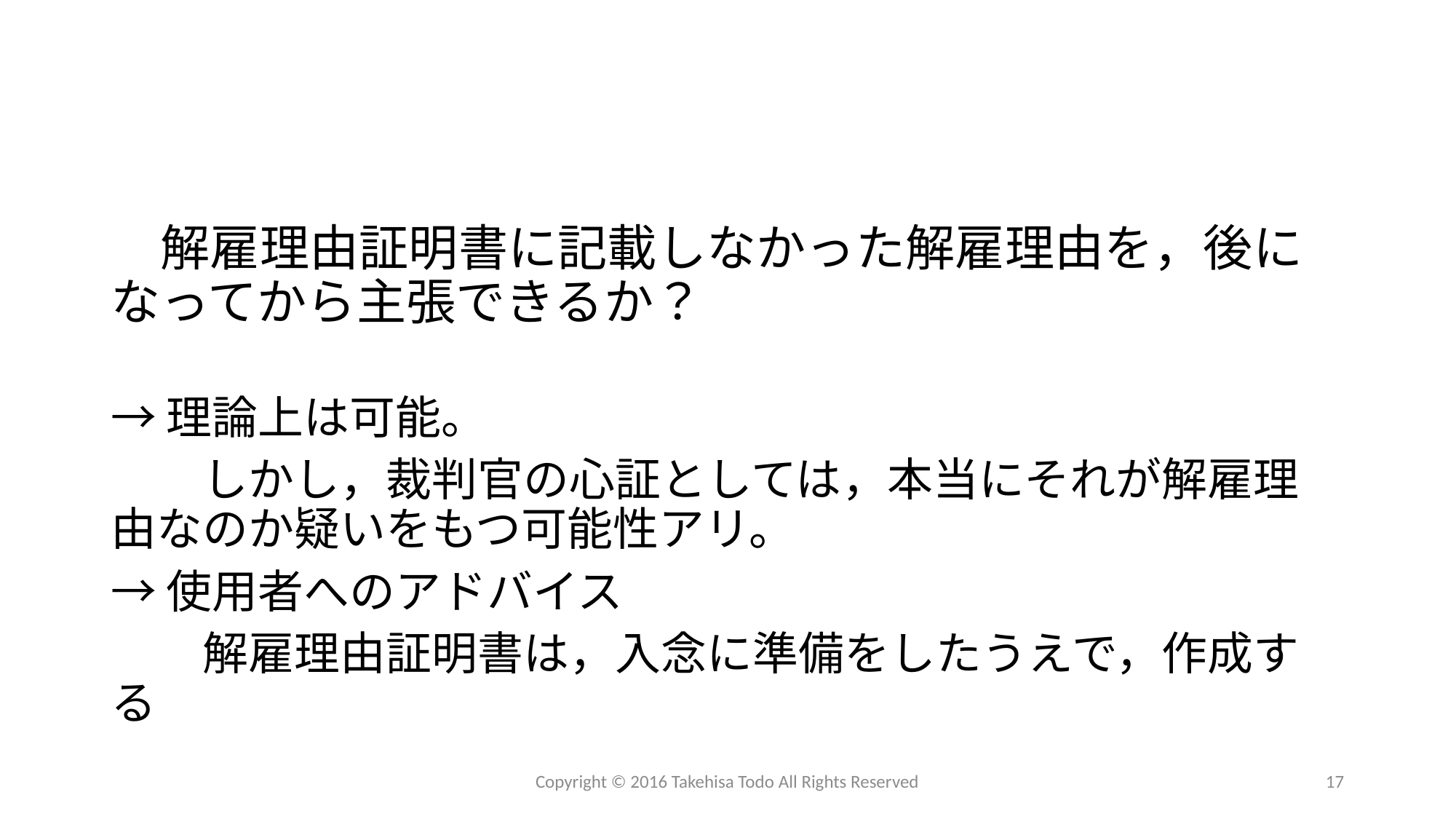

#
　解雇理由証明書に記載しなかった解雇理由を，後になってから主張できるか？

→理論上は可能。
　　しかし，裁判官の心証としては，本当にそれが解雇理由なのか疑いをもつ可能性アリ。
→使用者へのアドバイス
　　解雇理由証明書は，入念に準備をしたうえで，作成する
Copyright © 2016 Takehisa Todo All Rights Reserved
17